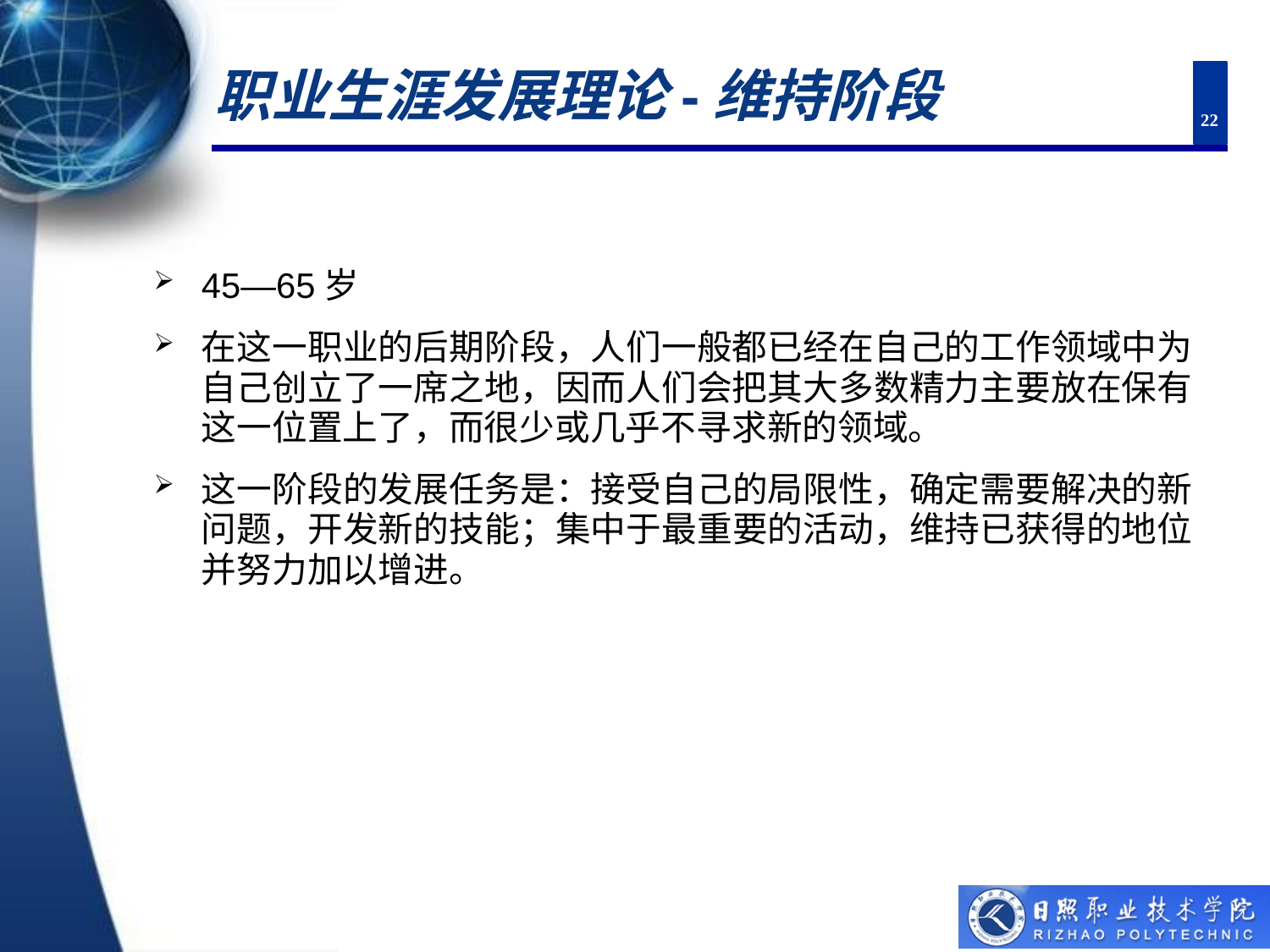

# 职业生涯发展理论-维持阶段
22
45—65岁
在这一职业的后期阶段，人们一般都已经在自己的工作领域中为 自己创立了一席之地，因而人们会把其大多数精力主要放在保有 这一位置上了，而很少或几乎不寻求新的领域。
这一阶段的发展任务是：接受自己的局限性，确定需要解决的新 问题，开发新的技能；集中于最重要的活动，维持已获得的地位 并努力加以增进。